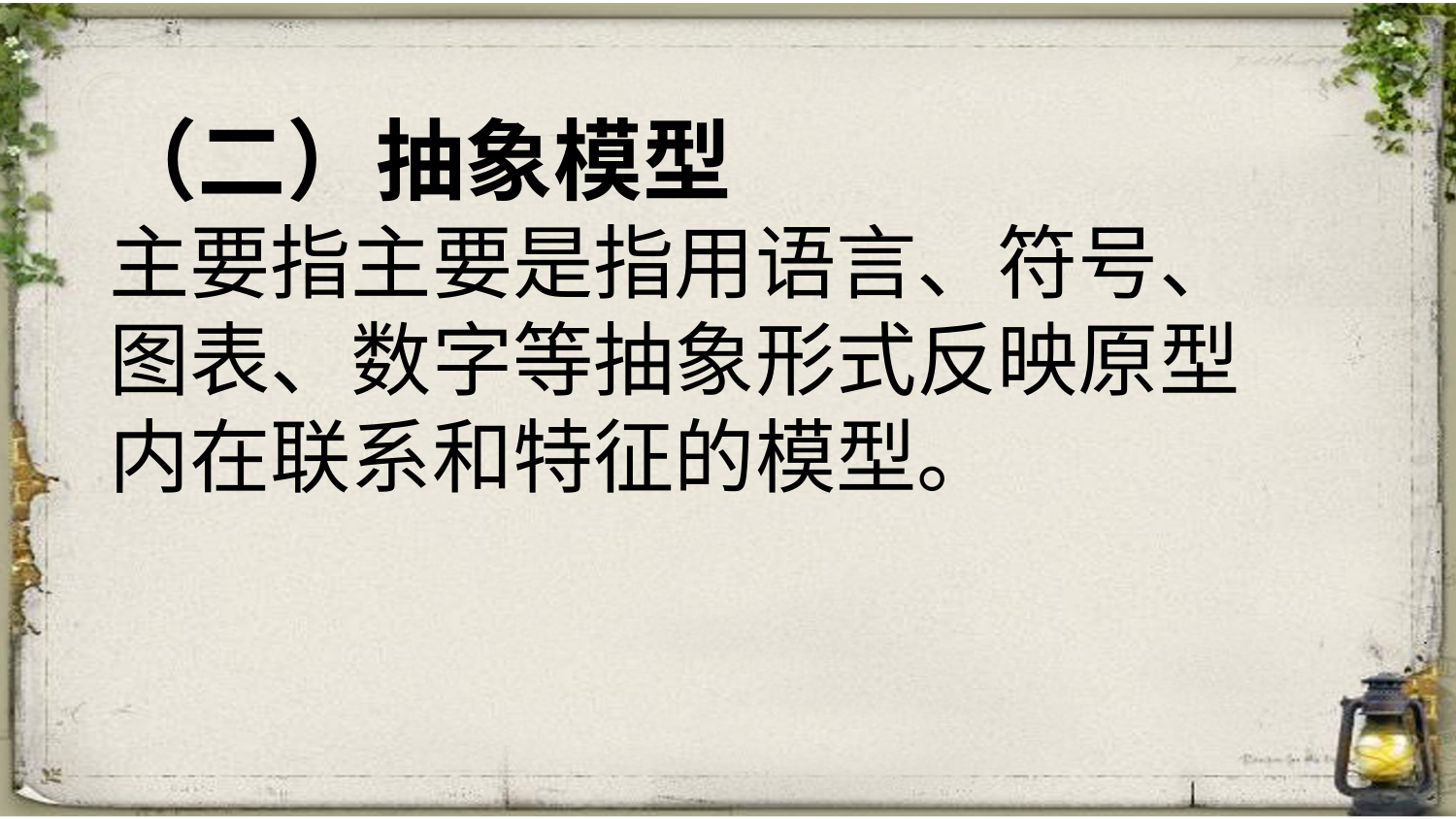

（二）抽象模型
主要指主要是指用语言、符号、图表、数字等抽象形式反映原型内在联系和特征的模型。